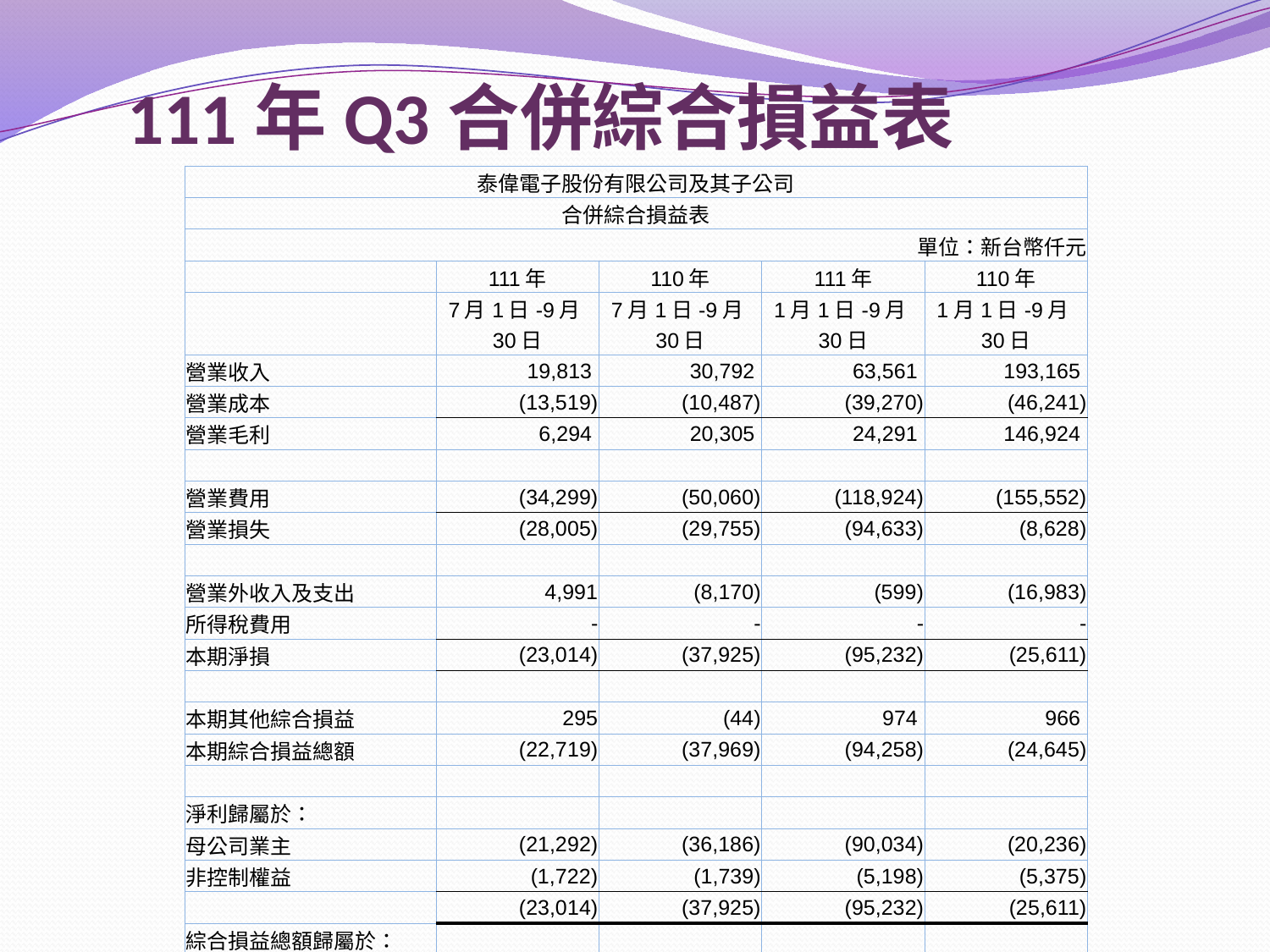

# 111年Q3合併綜合損益表
| 泰偉電子股份有限公司及其子公司 |  |  |  |  |
| --- | --- | --- | --- | --- |
| 合併綜合損益表 |  |  |  |  |
| 單位：新台幣仟元 |  |  |  |  |
|  | 111年 | 110年 | 111年 | 110年 |
|  | 7月1日-9月30日 | 7月1日-9月30日 | 1月1日-9月30日 | 1月1日-9月30日 |
| 營業收入 | 19,813 | 30,792 | 63,561 | 193,165 |
| 營業成本 | (13,519) | (10,487) | (39,270) | (46,241) |
| 營業毛利 | 6,294 | 20,305 | 24,291 | 146,924 |
|  |  |  |  |  |
| 營業費用 | (34,299) | (50,060) | (118,924) | (155,552) |
| 營業損失 | (28,005) | (29,755) | (94,633) | (8,628) |
|  |  |  |  |  |
| 營業外收入及支出 | 4,991 | (8,170) | (599) | (16,983) |
| 所得稅費用 | - | - | - | - |
| 本期淨損 | (23,014) | (37,925) | (95,232) | (25,611) |
|  |  |  |  |  |
| 本期其他綜合損益 | 295 | (44) | 974 | 966 |
| 本期綜合損益總額 | (22,719) | (37,969) | (94,258) | (24,645) |
|  |  |  |  |  |
| 淨利歸屬於： |  |  |  |  |
| 母公司業主 | (21,292) | (36,186) | (90,034) | (20,236) |
| 非控制權益 | (1,722) | (1,739) | (5,198) | (5,375) |
|  | (23,014) | (37,925) | (95,232) | (25,611) |
| 綜合損益總額歸屬於： |  |  |  |  |
| 母公司業主 | (20,997) | (36,230) | (89,060) | (19,270) |
| 非控制權益 | (1,722) | (1,739) | (5,198) | (5,375) |
|  | (22,719) | (37,969) | (94,258) | (24,645) |
| 每股盈餘(元)： |  |  |  |  |
| 基本每股盈餘 | (0.50) | (1.35) | (2.79) | (0.76) |